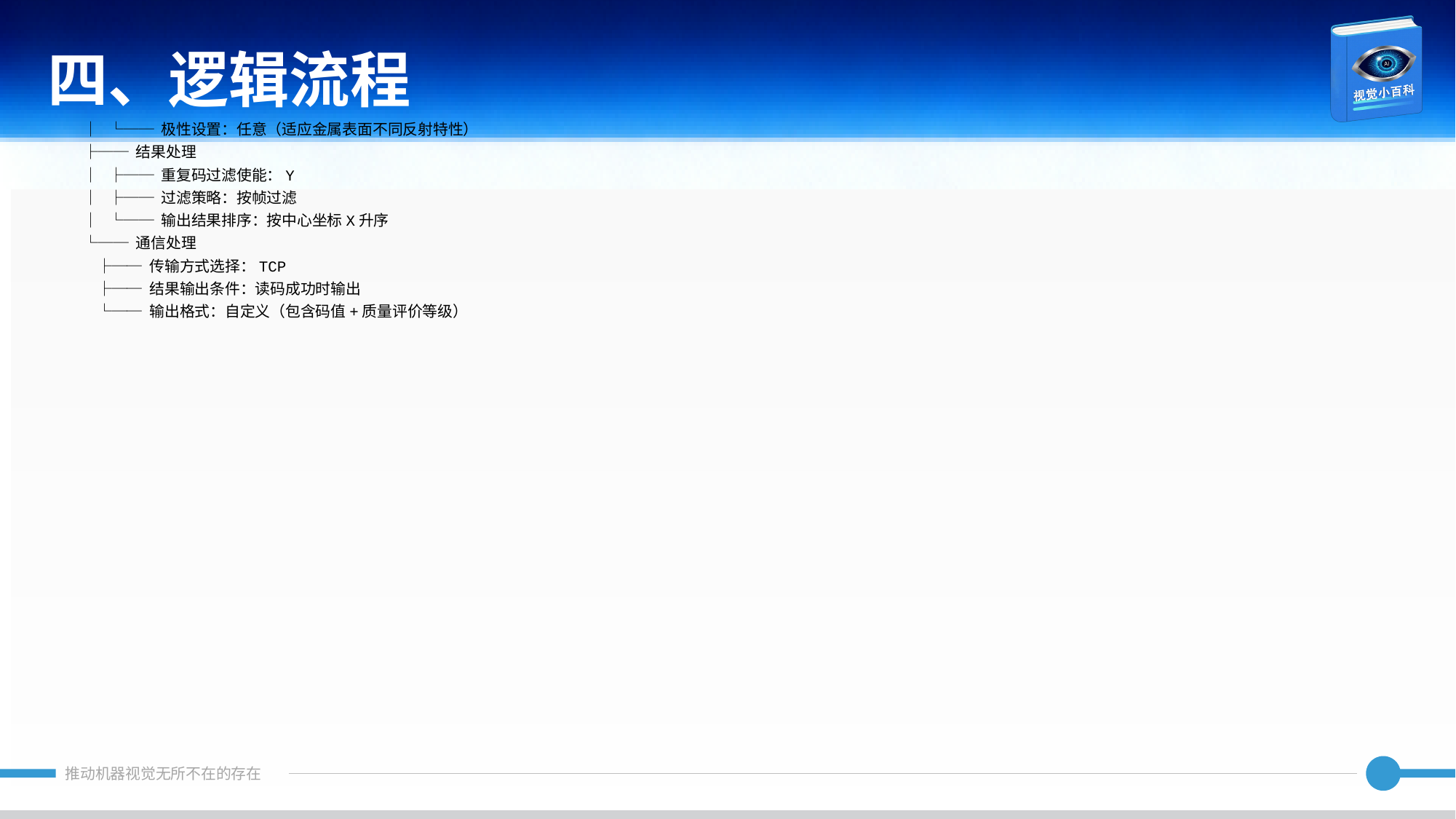

四、逻辑流程

│   └── 极性设置：任意（适应金属表面不同反射特性）
├── 结果处理
│   ├── 重复码过滤使能：Y
│   ├── 过滤策略：按帧过滤
│   └── 输出结果排序：按中心坐标X升序
└── 通信处理
    ├── 传输方式选择：TCP
    ├── 结果输出条件：读码成功时输出
    └── 输出格式：自定义（包含码值+质量评价等级）
9